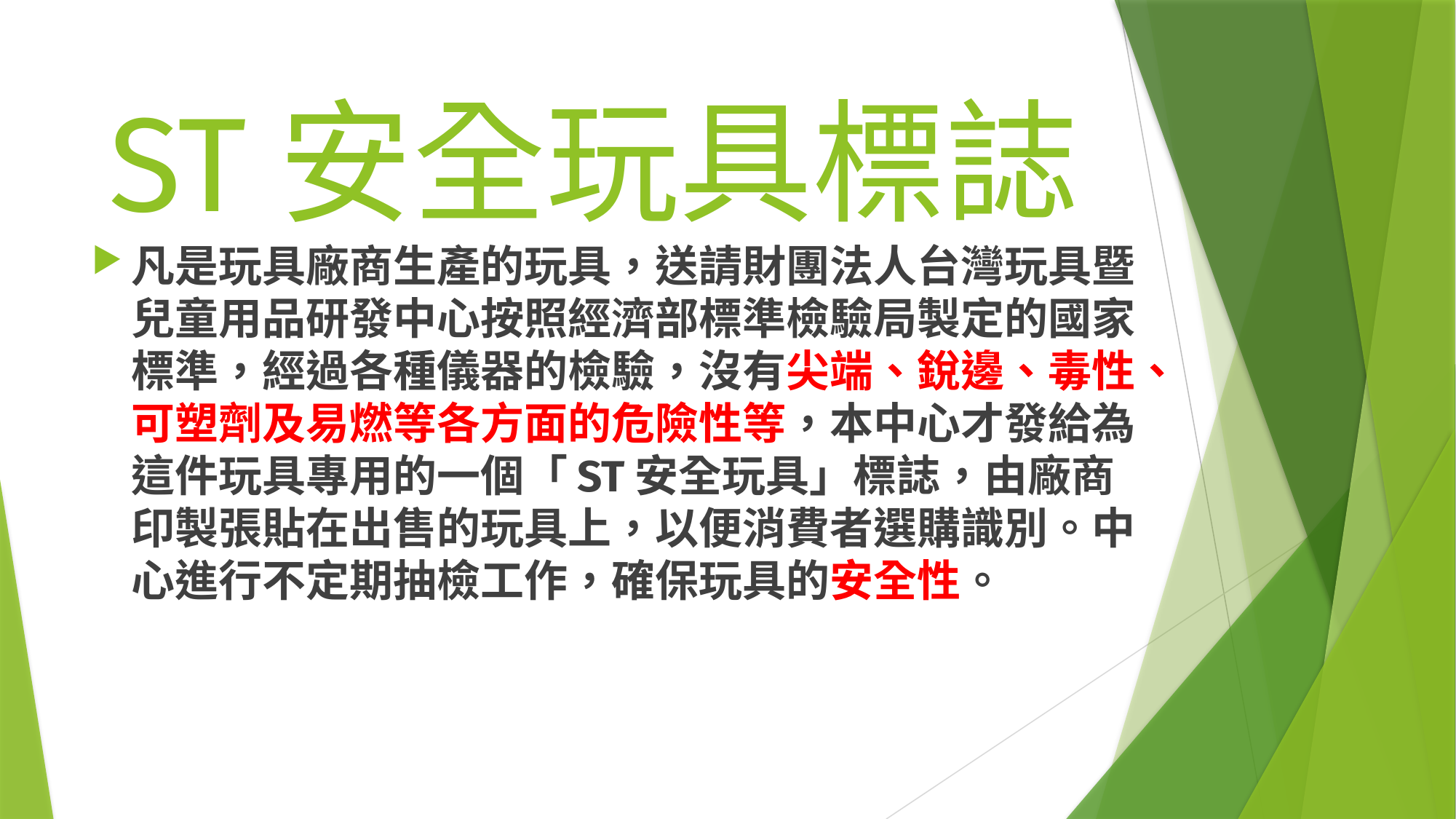

# ST安全玩具標誌
凡是玩具廠商生產的玩具，送請財團法人台灣玩具暨兒童用品研發中心按照經濟部標準檢驗局製定的國家標準，經過各種儀器的檢驗，沒有尖端、銳邊、毒性、可塑劑及易燃等各方面的危險性等，本中心才發給為這件玩具專用的一個「ST安全玩具」標誌，由廠商印製張貼在出售的玩具上，以便消費者選購識別。中心進行不定期抽檢工作，確保玩具的安全性。